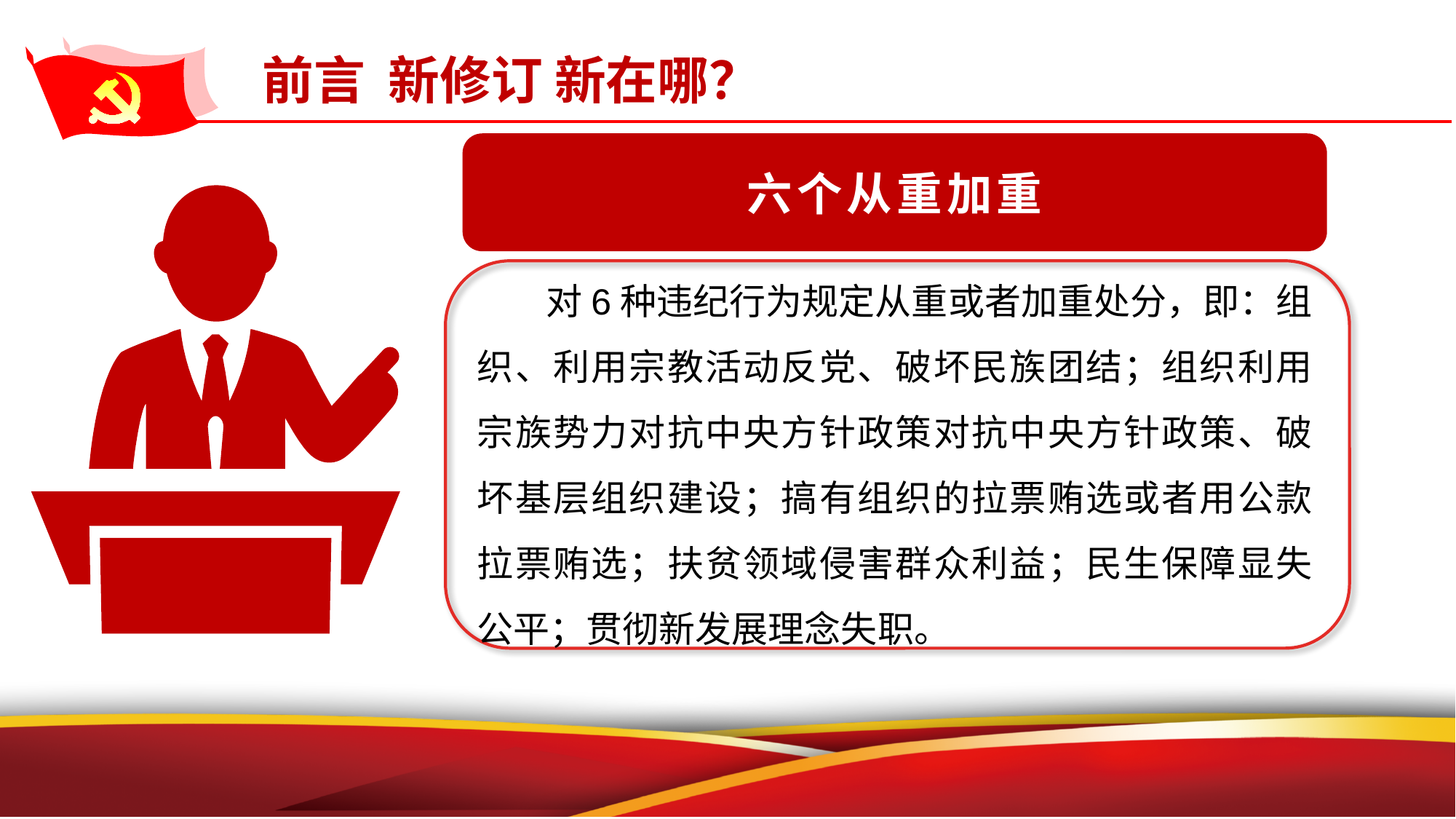

前言  新修订 新在哪？
六个从重加重

         对6种违纪行为规定从重或者加重处分，即：组织、利用宗教活动反党、破坏民族团结；组织利用宗族势力对抗中央方针政策对抗中央方针政策、破坏基层组织建设；搞有组织的拉票贿选或者用公款拉票贿选；扶贫领域侵害群众利益；民生保障显失公平；贯彻新发展理念失职。